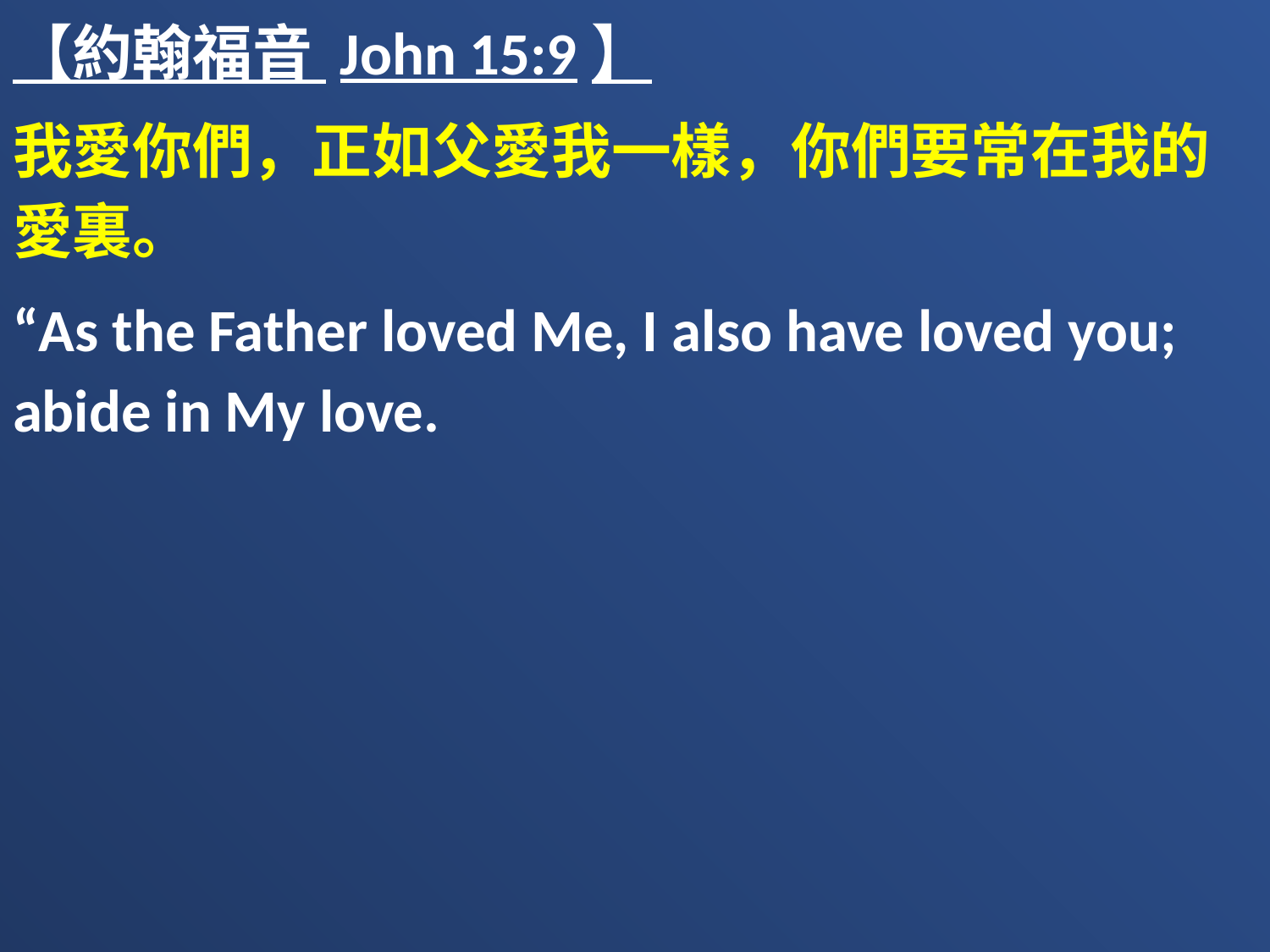

【約翰福音 John 15:9】
我愛你們，正如父愛我一樣，你們要常在我的愛裏。
“As the Father loved Me, I also have loved you; abide in My love.